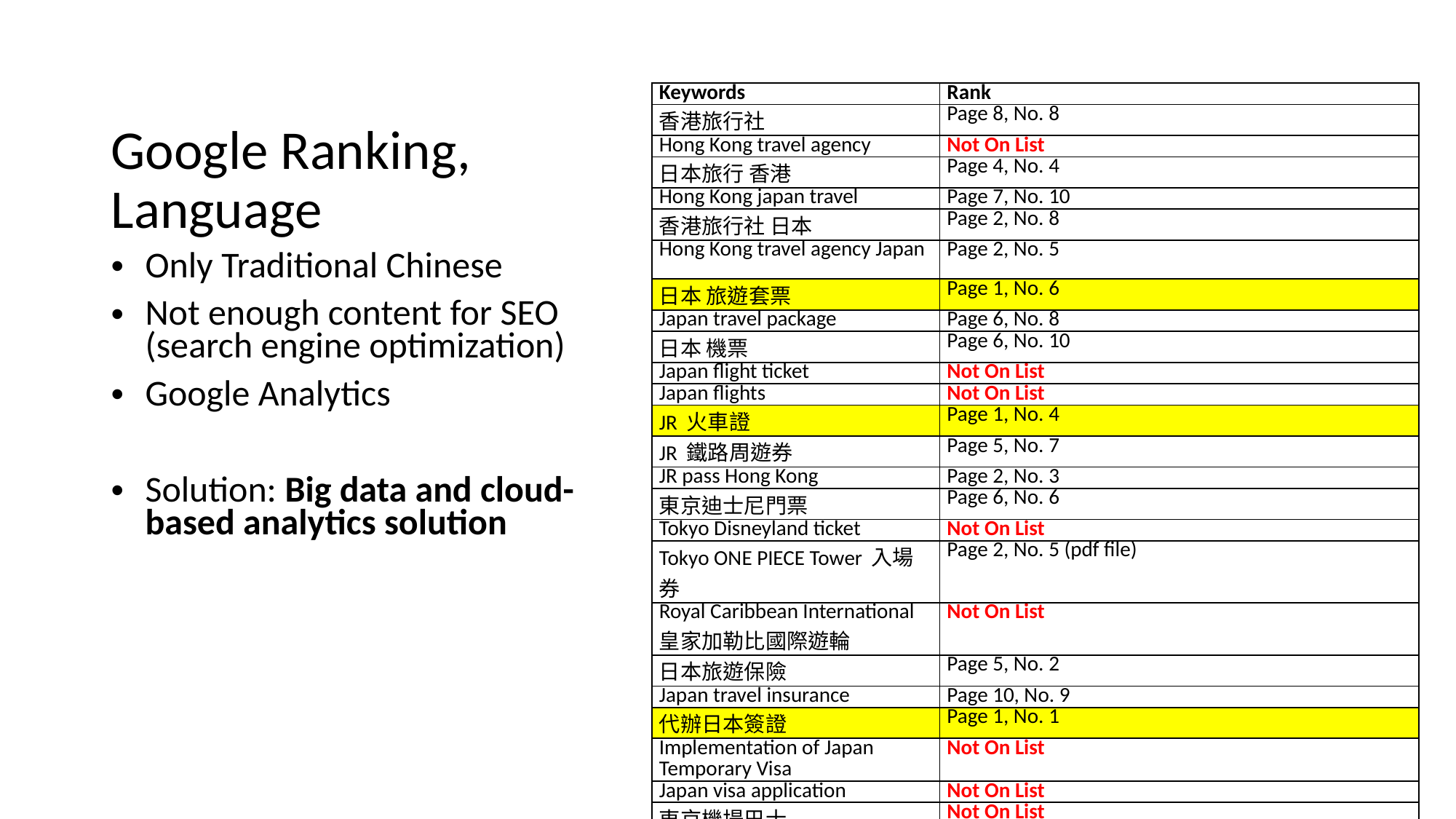

# Google Ranking, Language
| Keywords | Rank |
| --- | --- |
| 香港旅行社 | Page 8, No. 8 |
| Hong Kong travel agency | Not On List |
| 日本旅行 香港 | Page 4, No. 4 |
| Hong Kong japan travel | Page 7, No. 10 |
| 香港旅行社 日本 | Page 2, No. 8 |
| Hong Kong travel agency Japan | Page 2, No. 5 |
| 日本 旅遊套票 | Page 1, No. 6 |
| Japan travel package | Page 6, No. 8 |
| 日本 機票 | Page 6, No. 10 |
| Japan flight ticket | Not On List |
| Japan flights | Not On List |
| JR 火車證 | Page 1, No. 4 |
| JR 鐵路周遊券 | Page 5, No. 7 |
| JR pass Hong Kong | Page 2, No. 3 |
| 東京迪士尼門票 | Page 6, No. 6 |
| Tokyo Disneyland ticket | Not On List |
| Tokyo ONE PIECE Tower 入場券 | Page 2, No. 5 (pdf file) |
| Royal Caribbean International 皇家加勒比國際遊輪 | Not On List |
| 日本旅遊保險 | Page 5, No. 2 |
| Japan travel insurance | Page 10, No. 9 |
| 代辦日本簽證 | Page 1, No. 1 |
| Implementation of Japan Temporary Visa | Not On List |
| Japan visa application | Not On List |
| 東京機場巴士 | Not On List |
Only Traditional Chinese
Not enough content for SEO (search engine optimization)
Google Analytics

Solution: Big data and cloud-based analytics solution